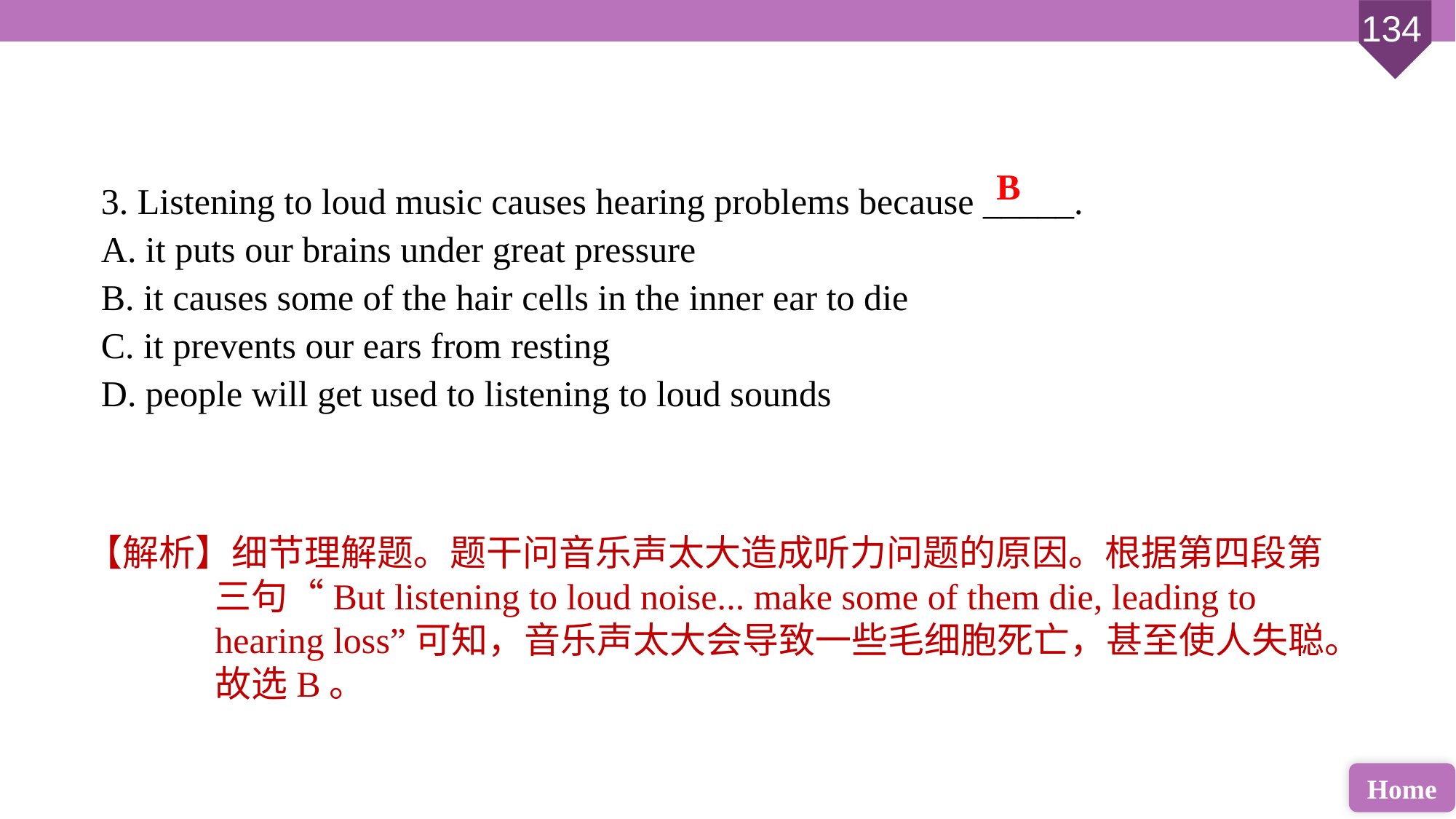

B
3. Listening to loud music causes hearing problems because _____.
A. it puts our brains under great pressure
B. it causes some of the hair cells in the inner ear to die
C. it prevents our ears from resting
D. people will get used to listening to loud sounds
【解析】细节理解题。题干问音乐声太大造成听力问题的原因。根据第四段第三句“But listening to loud noise... make some of them die, leading to hearing loss”可知，音乐声太大会导致一些毛细胞死亡，甚至使人失聪。故选B。